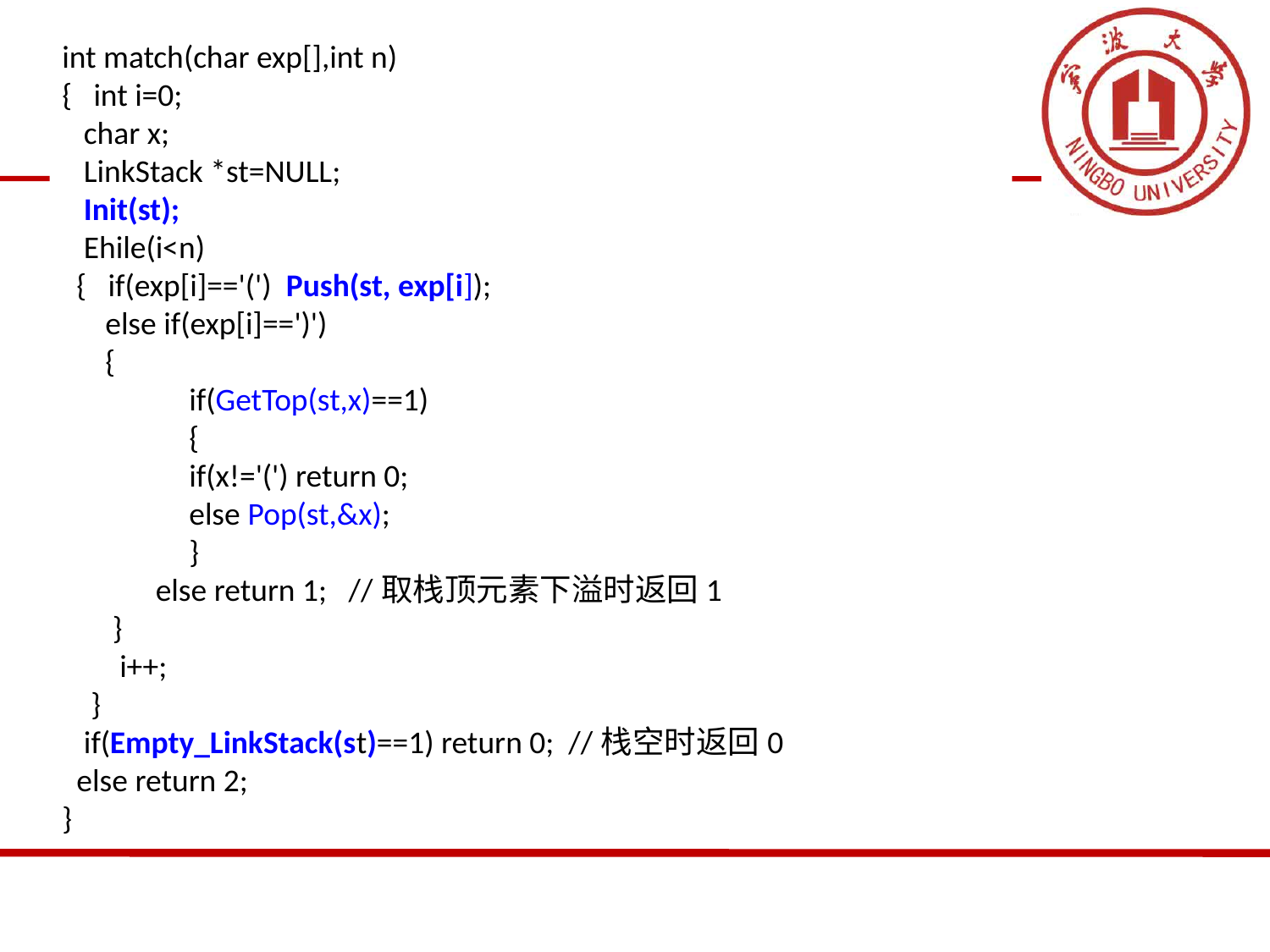

int match(char exp[],int n)
{   int i=0;
   char x;
   LinkStack *st=NULL;
   Init(st);
   Ehile(i<n)
  {   if(exp[i]=='(')  Push(st, exp[i]);
      else if(exp[i]==')')
      {
	if(GetTop(st,x)==1)
	{
	if(x!='(') return 0;
	else Pop(st,&x);
	}
             else return 1;   //取栈顶元素下溢时返回1
       }
        i++;
    }
   if(Empty_LinkStack(st)==1) return 0;  //栈空时返回0
  else return 2;
}